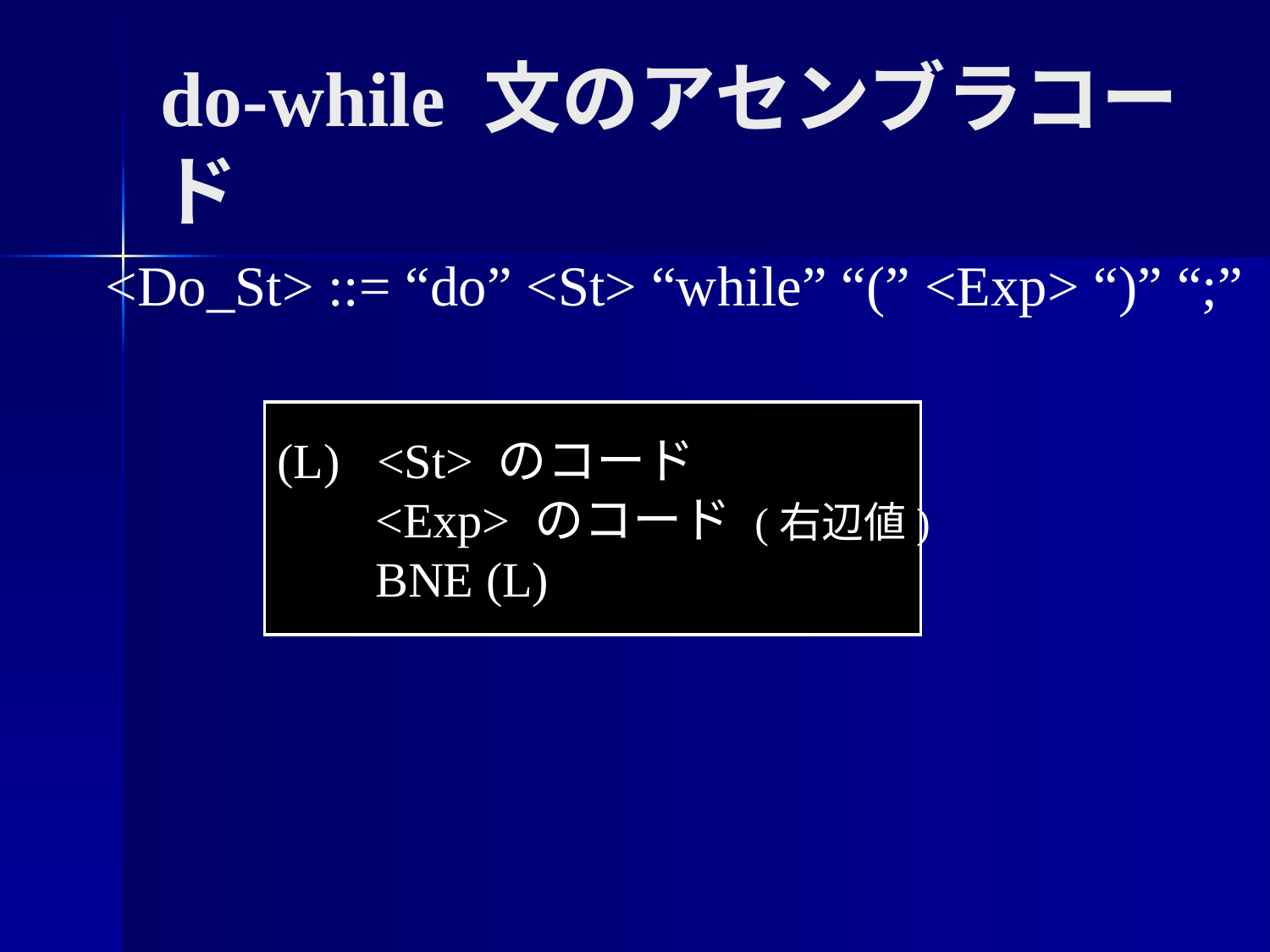

do-while 文のアセンブラコード
<Do_St> ::= “do” <St> “while” “(” <Exp> “)” “;”
(L)   <St> のコード
        <Exp> のコード (右辺値)
        BNE (L)